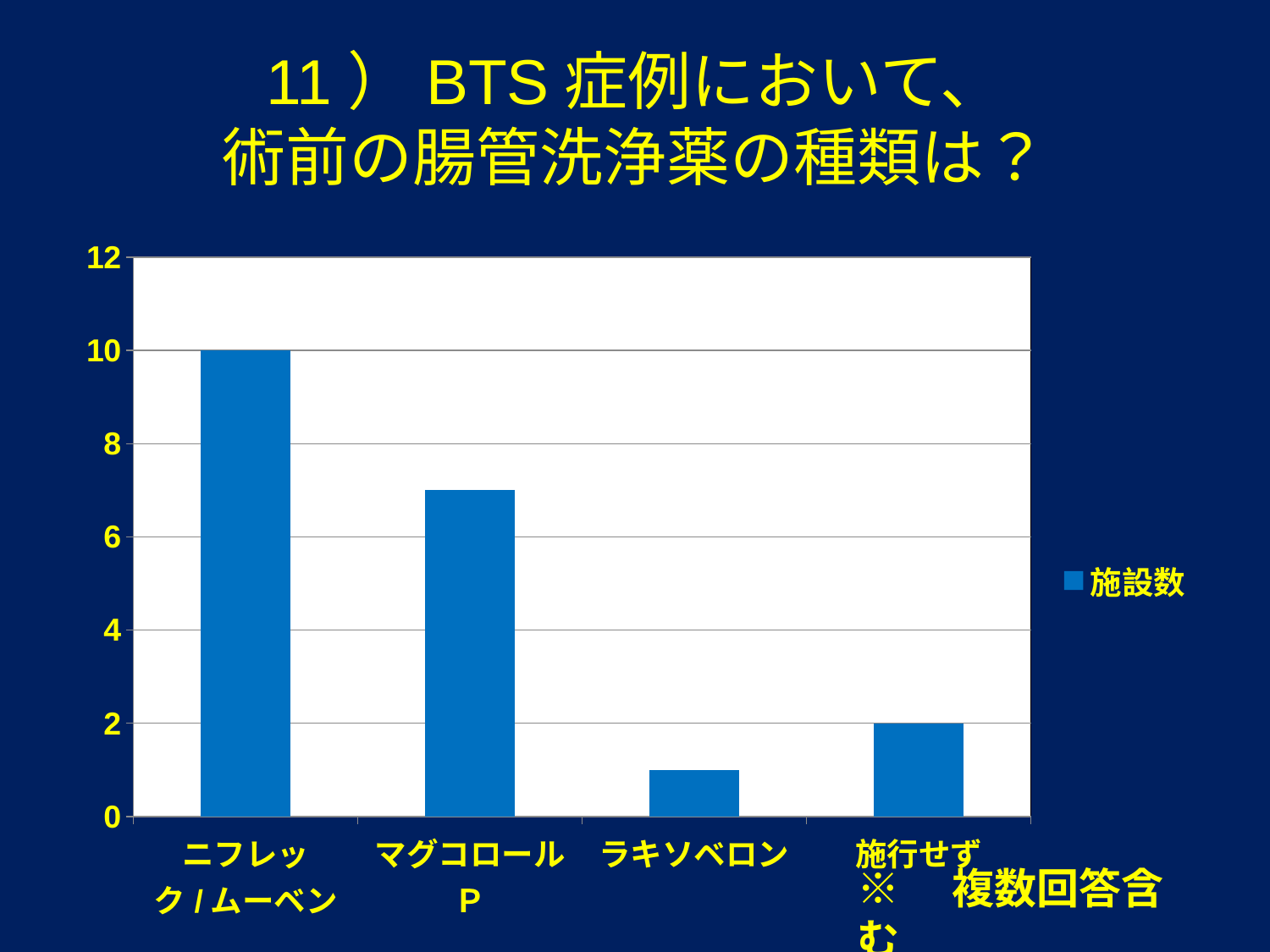

# 11）BTS症例において、 術前の腸管洗浄薬の種類は？

### Chart

| Category | 施設数 |
|---|---|
| ニフレック/ムーベン | 10.0 |
| マグコロールＰ | 7.0 |
| ラキソベロン | 1.0 |
| 施行せず | 2.0 |
※　複数回答含む